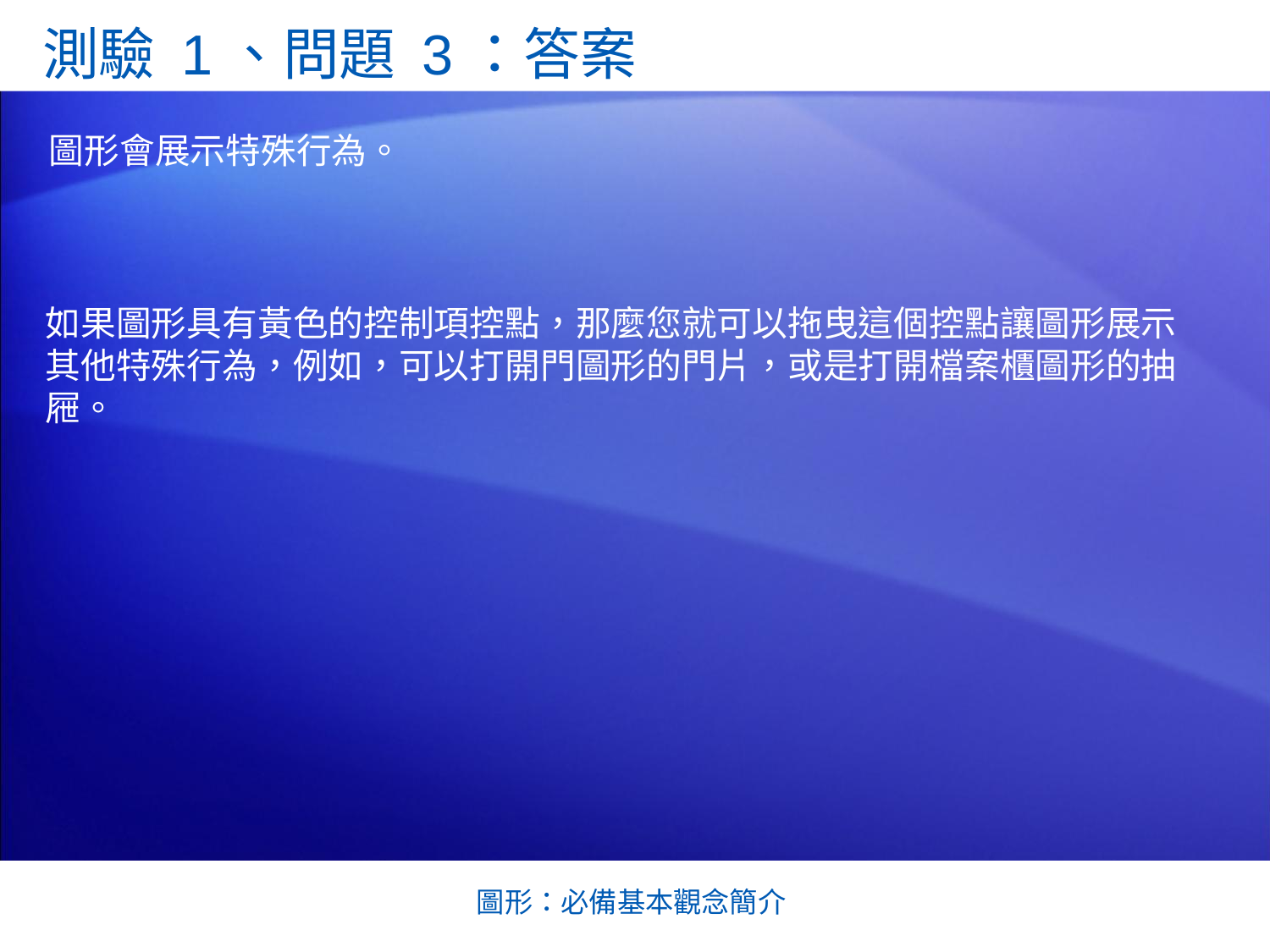

測驗 1、問題 3：答案
圖形會展示特殊行為。
如果圖形具有黃色的控制項控點，那麼您就可以拖曳這個控點讓圖形展示其他特殊行為，例如，可以打開門圖形的門片，或是打開檔案櫃圖形的抽屜。
圖形：必備基本觀念簡介